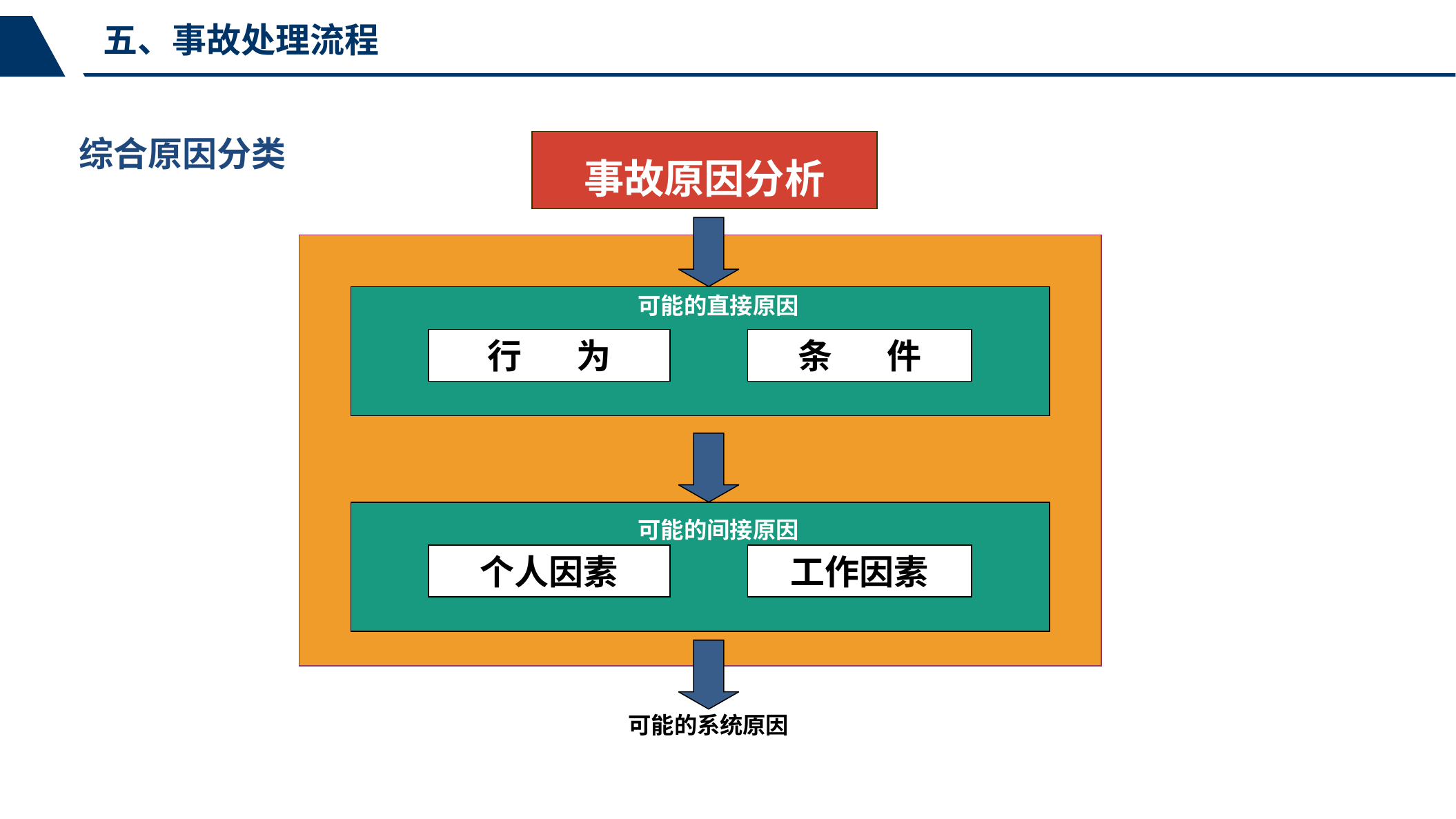

五、事故处理流程

综合原因分类
事故原因分析

可能的直接原因
行       为
条       件

可能的间接原因
个人因素
工作因素

可能的系统原因